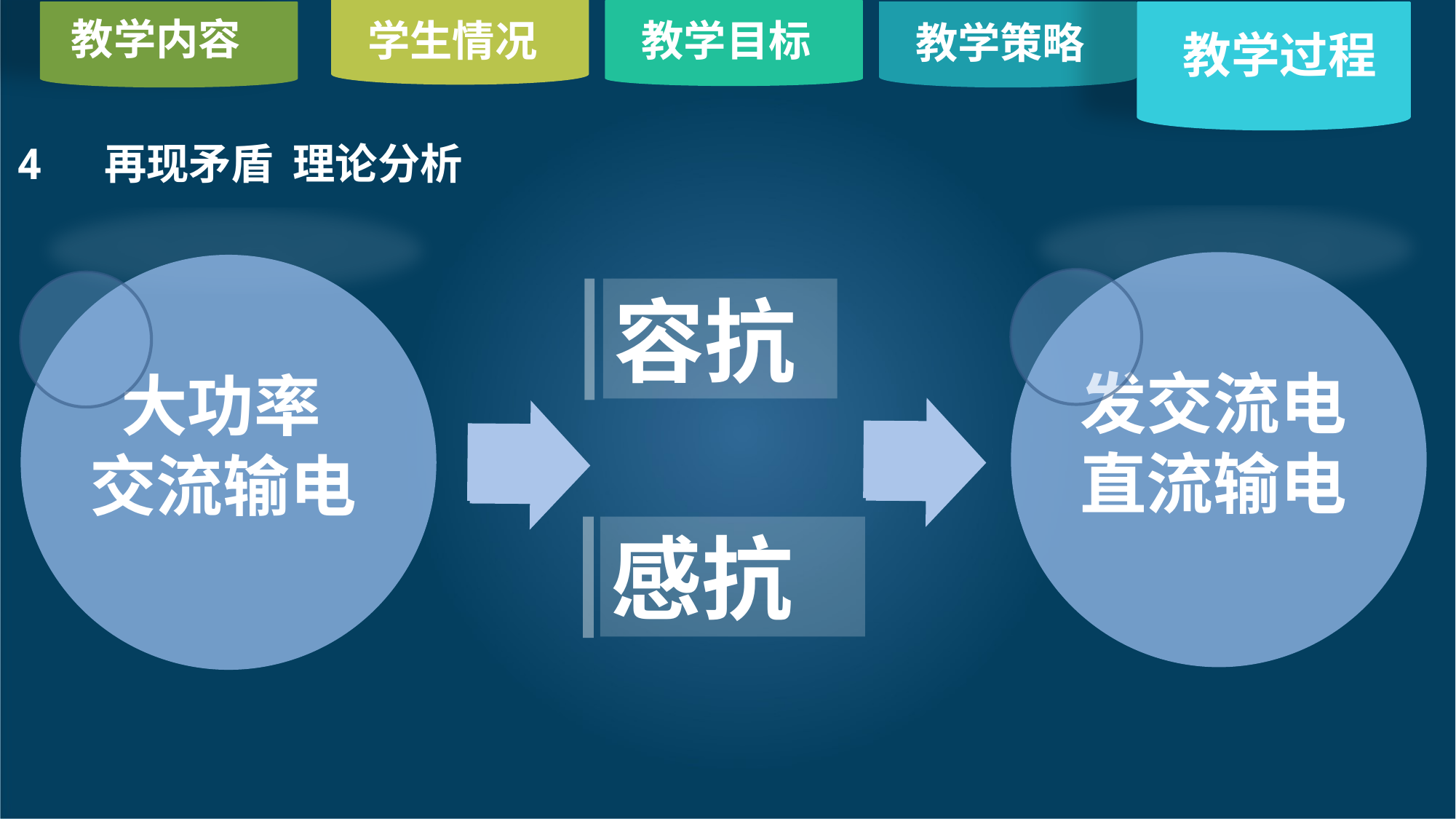

教学内容
学生情况
教学目标
教学策略
教学内容
教学过程
4  再现矛盾  理论分析

发交流电
直流输电

 大功率
交流输电

容抗

感抗